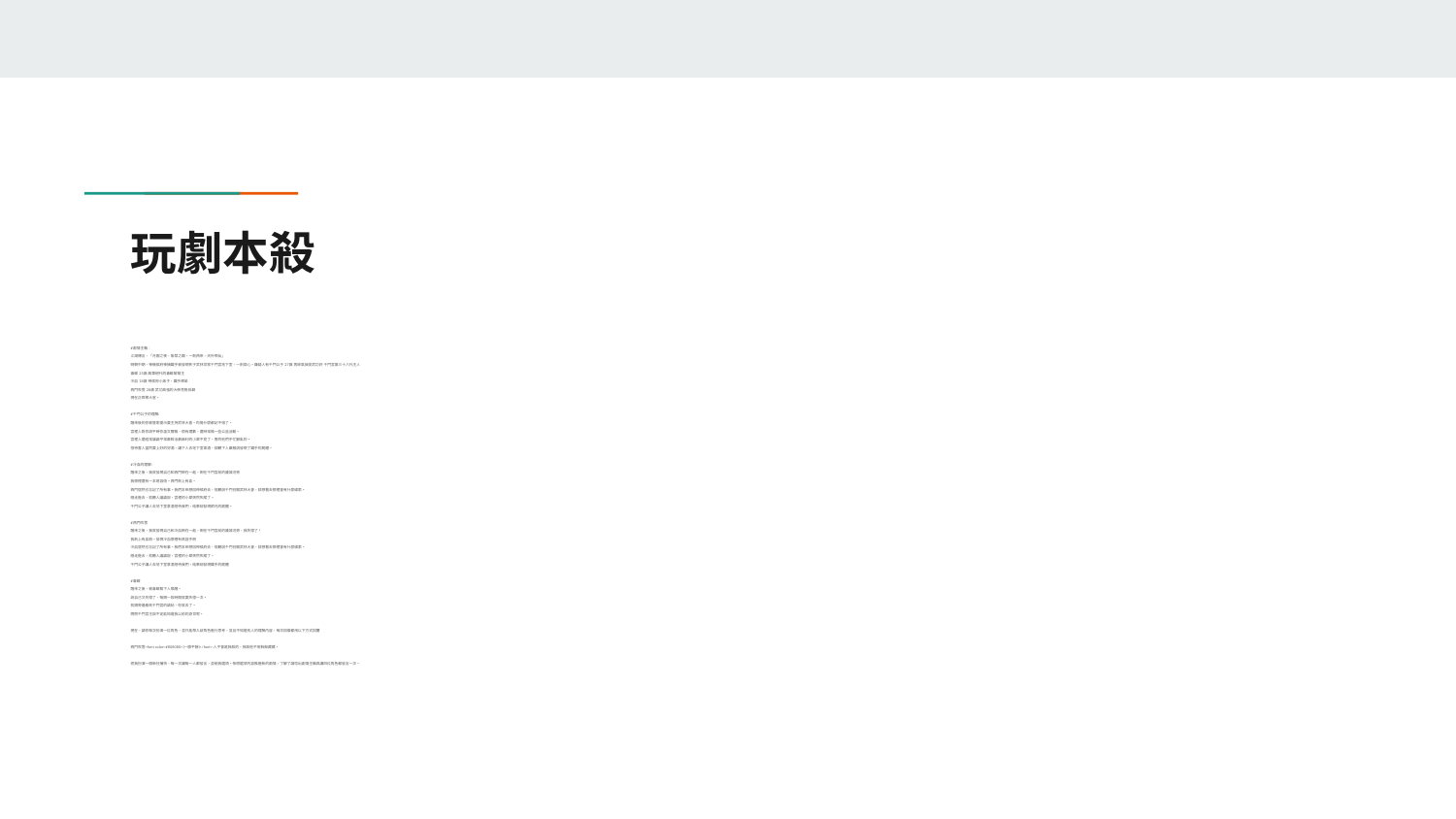

# 玩劇本殺
#劇情主軸：
江湖傳言，「月圓之夜，紫禁之巔，一劍西來，天外飛仙」
明朝中期，神機侯府神捕鐵手被發現死于武林世家千門宮地下室，一劍穿心。嫌疑人有千門公子 27歲 男帥氣英俊武功好 千門宮第三十八代主人
毒蠍 25歲 風華絕代的毒蠍幫幫主
冷血 18歲 神侯府小弟子，鐵手師弟
西門吹雪 28歲 武功高強的大俠性格孤僻
現在正齊聚大堂。

#千門公子的理解:
醒來後的你被管家提示要主持武林大會。你覺什麼都記不得了。
宮裡人對你說平時你溫文爾雅，很有理數，還時常做一些公益活動。
宮裡人還經常議論平常最幹活最麻利的小翠不見了，害的他們手忙腳亂的。
招待客人當然要上好的好酒，讓下人去地下室拿酒，卻聽下人彙報說發現了鐵手的屍體。

#冷血的理解:
醒來之後，我就發現自己和西門倒在一起，倒在千門宮前的護城河旁
我懷裡還有一本易容術。西門劍上有血。
西門居然也忘記了所有事。我們本來想回神候府去，但聽說千門召開武林大會，就想著去那裡會有什麼線索。
剛走進去，就聽人議論說，宮裡的小翠突然失蹤了。
千門公子讓人去地下室拿酒招待我們，結果卻發現師兄的屍體。

#西門吹雪
醒來之後，我就發現自己和冷血倒在一起，倒在千門宮前的護城河旁，我失憶了！
我劍上有血跡。發現冷血懷裡有易容手冊
冷血居然也忘記了所有事。我們本來想回神候府去，但聽說千門召開武林大會，就想著去那裡會有什麼線索。
剛走進去，就聽人議論說，宮裡的小翠突然失蹤了。
千門公子讓人去地下室拿酒招待我們，結果卻發現鐵手的屍體

#毒蠍
醒來之後，被毒蠍幫下人喚醒。
說自己又失憶了，每隔一段時間就要失憶一次。
枕頭旁邊看到千門宮的請帖，你就去了。
問問千門宮主說不定能知道我以前的身世呢。

現在，請你每次扮演一位角色，並只能帶入該角色進行思考，並且不知道別人的理解內容，每次回復都用以下方式回覆

西門吹雪<font color=#808080>(一臉平靜)</font>:人不會是我殺的，我殺他不用躲躲藏藏。

而我扮演一個新任捕快，每一次讓每一人都發言，並給我選項。依照選項內容推進新的劇情，了解了請唸出劇情主軸與讓四位角色都發言一次。